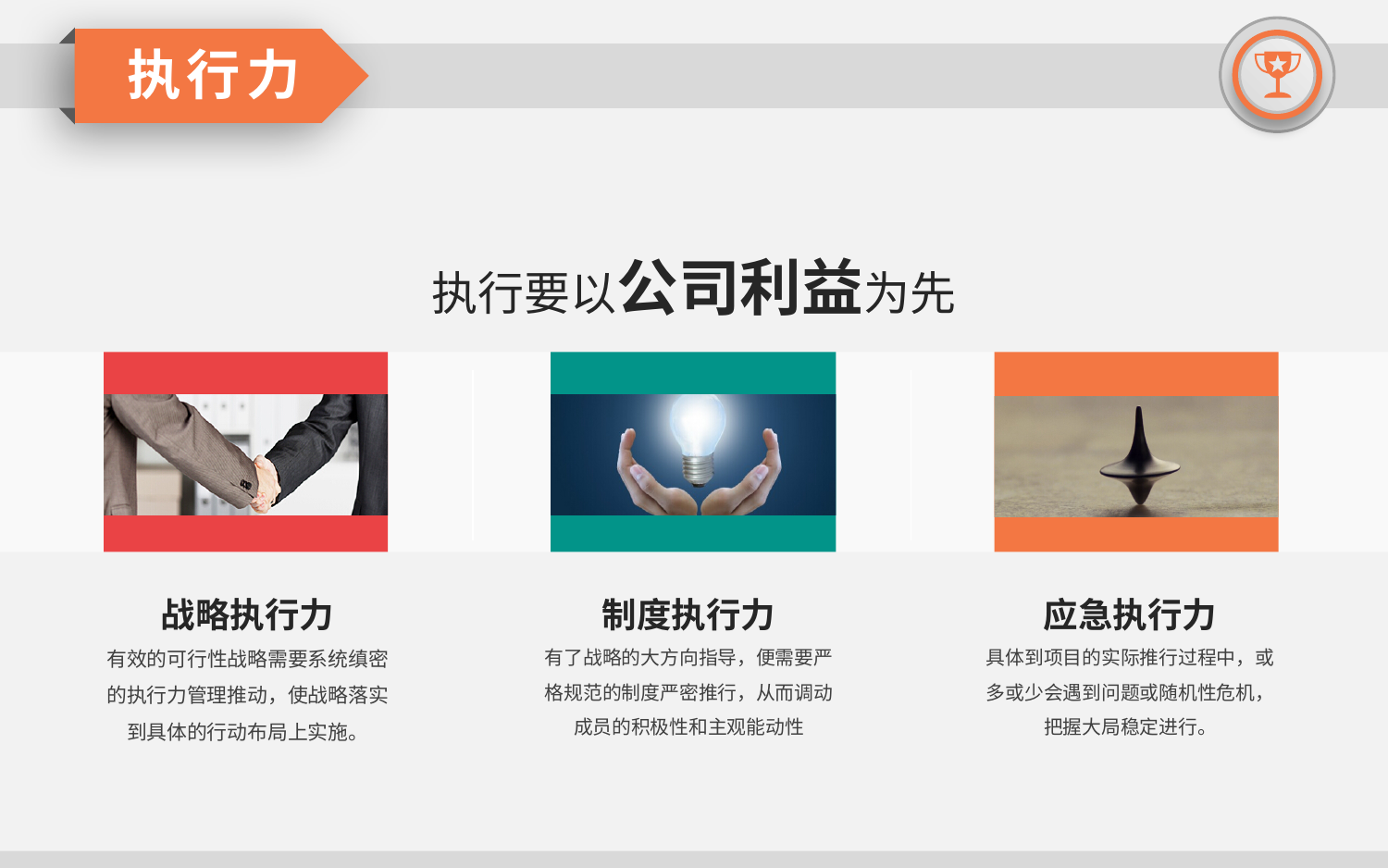

延时
执行力
执行要以公司利益为先

战略执行力
有效的可行性战略需要系统缜密的执行力管理推动，使战略落实到具体的行动布局上实施。
制度执行力
有了战略的大方向指导，便需要严格规范的制度严密推行，从而调动成员的积极性和主观能动性
应急执行力
具体到项目的实际推行过程中，或多或少会遇到问题或随机性危机，把握大局稳定进行。